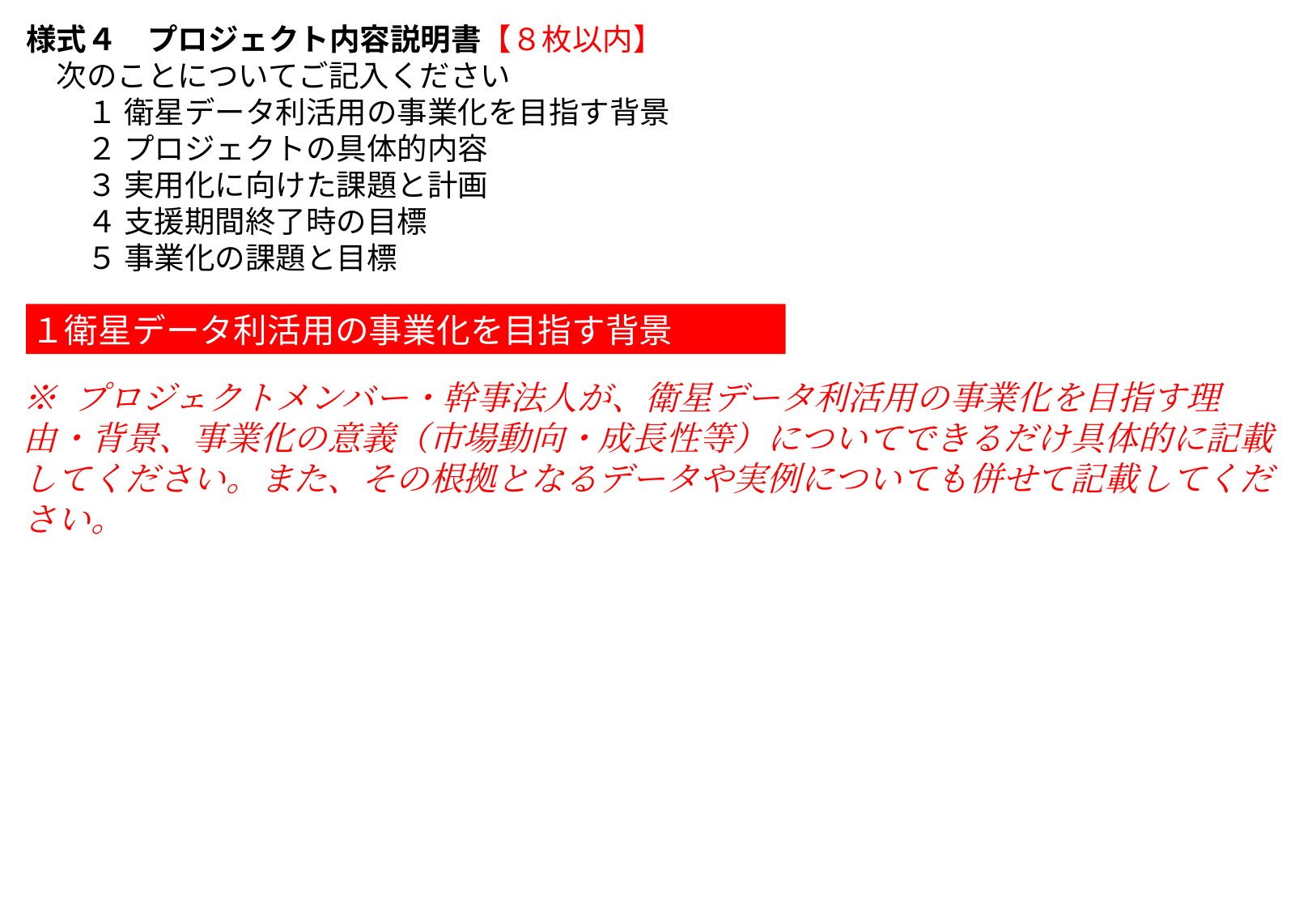

様式４　プロジェクト内容説明書【８枚以内】
　次のことについてご記入ください
　　１ 衛星データ利活用の事業化を目指す背景
　　２ プロジェクトの具体的内容
　　３ 実用化に向けた課題と計画
　　４ 支援期間終了時の目標
　　５ 事業化の課題と目標
１衛星データ利活用の事業化を目指す背景
※ プロジェクトメンバー・幹事法人が、衛星データ利活用の事業化を目指す理由・背景、事業化の意義（市場動向・成長性等）についてできるだけ具体的に記載してください。また、その根拠となるデータや実例についても併せて記載してください。